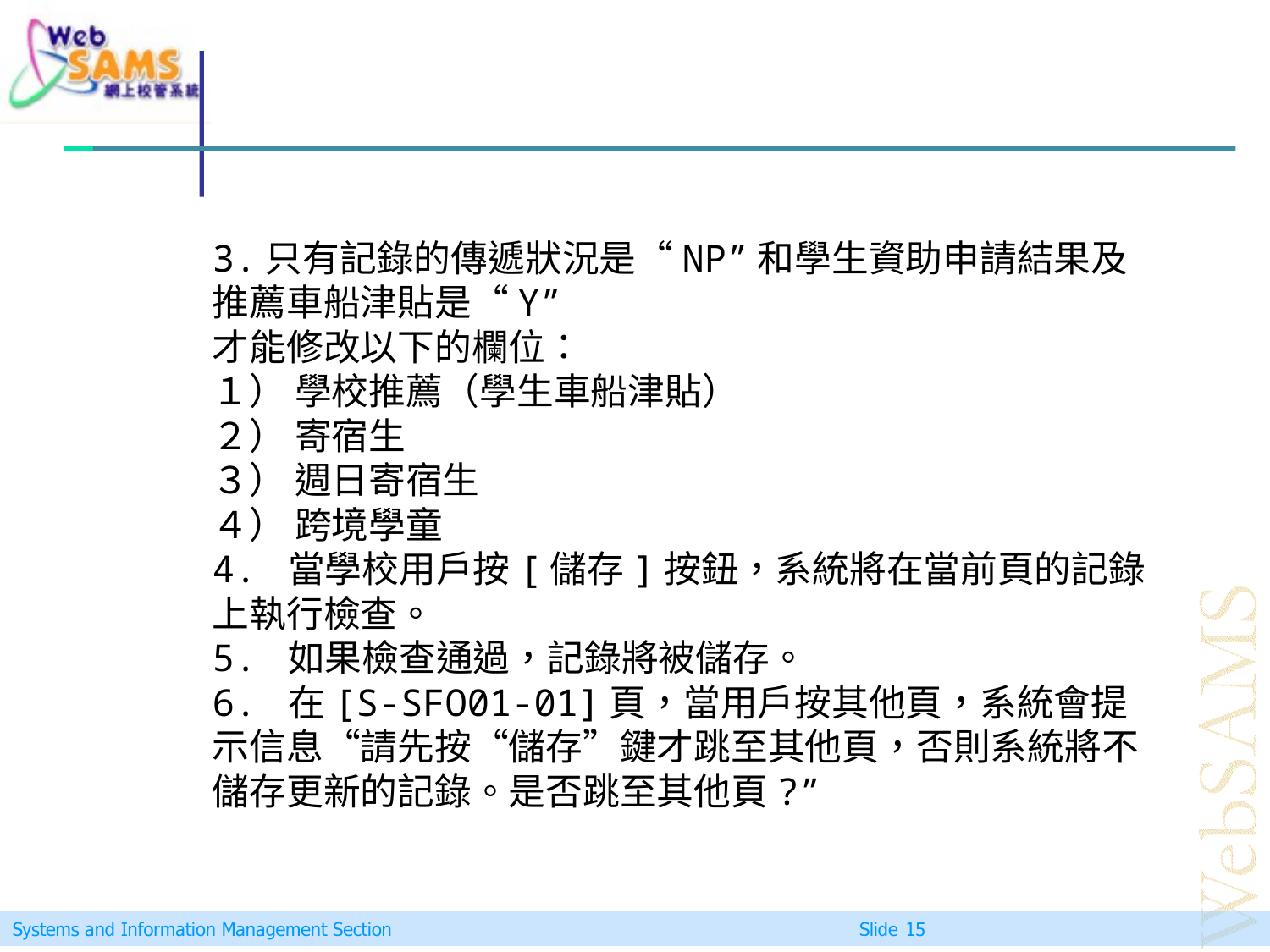

3.只有記錄的傳遞狀況是“NP”和學生資助申請結果及推薦車船津貼是“Y”
才能修改以下的欄位：
１） 學校推薦（學生車船津貼）
２） 寄宿生
３） 週日寄宿生
４） 跨境學童
4. 當學校用戶按[儲存]按鈕，系統將在當前頁的記錄上執行檢查。
5. 如果檢查通過，記錄將被儲存。
6. 在[S-SFO01-01]頁，當用戶按其他頁，系統會提示信息“請先按“儲存”鍵才跳至其他頁，否則系統將不儲存更新的記錄。是否跳至其他頁?”